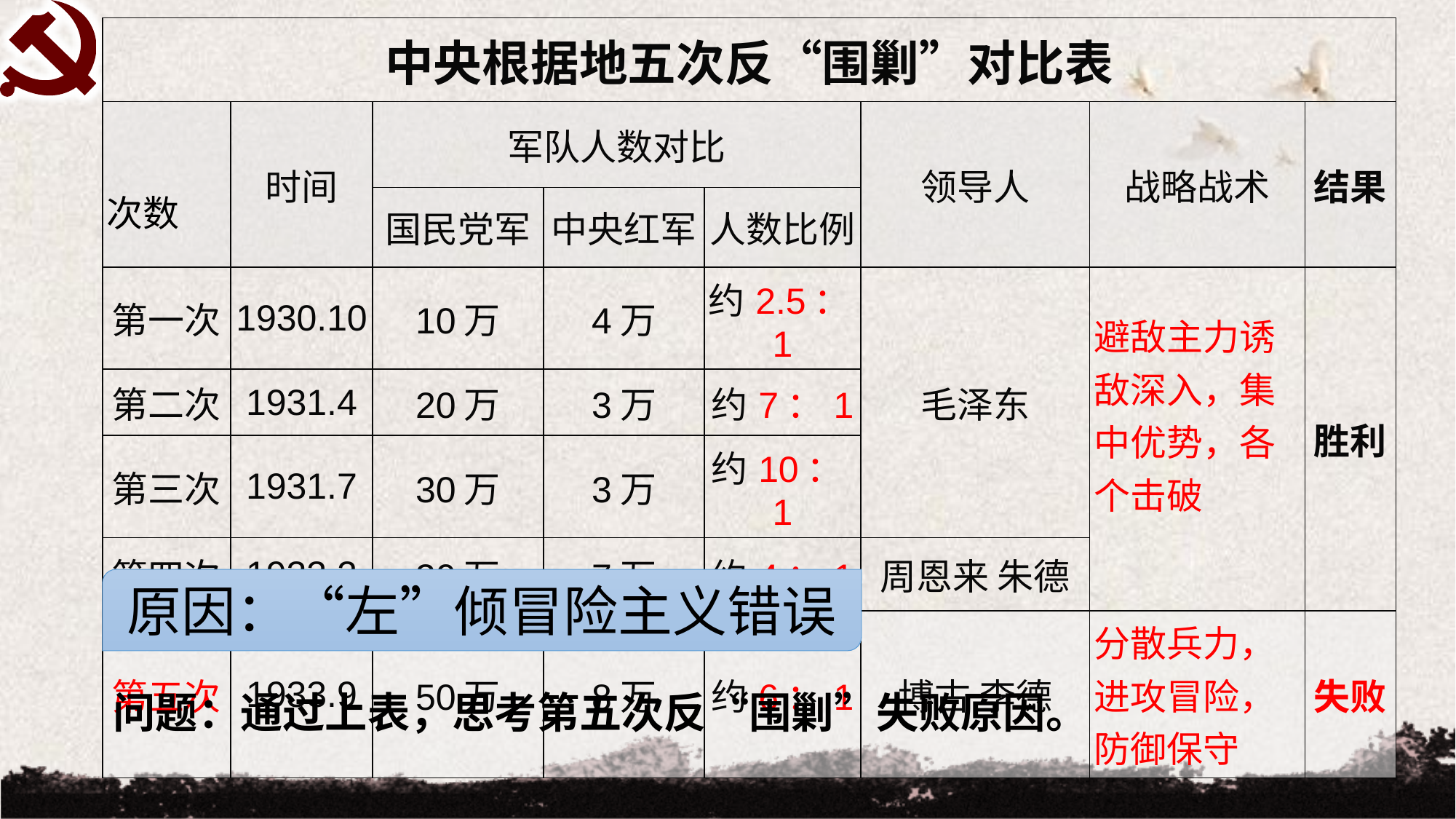

| 中央根据地五次反“围剿”对比表 |  |  |  |  |  |  |  |
| --- | --- | --- | --- | --- | --- | --- | --- |
| 次数 | 时间 | 军队人数对比 |  |  | 领导人 | 战略战术 | 结果 |
|  |  | 国民党军 | 中央红军 | 人数比例 |  |  |  |
| 第一次 | 1930.10 | 10万 | 4万 | 约2.5：1 | 毛泽东 | 避敌主力诱敌深入，集中优势，各个击破 | 胜利 |
| 第二次 | 1931.4 | 20万 | 3万 | 约7：1 |  |  |  |
| 第三次 | 1931.7 | 30万 | 3万 | 约10：1 |  |  |  |
| 第四次 | 1933.2 | 30万 | 7万 | 约4：1 | 周恩来 朱德 |  |  |
| 第五次 | 1933.9 | 50万 | 8万 | 约6：1 | 博古 李德 | 分散兵力，进攻冒险，防御保守 | 失败 |
原因：“左”倾冒险主义错误
问题：通过上表，思考第五次反“围剿”失败原因。